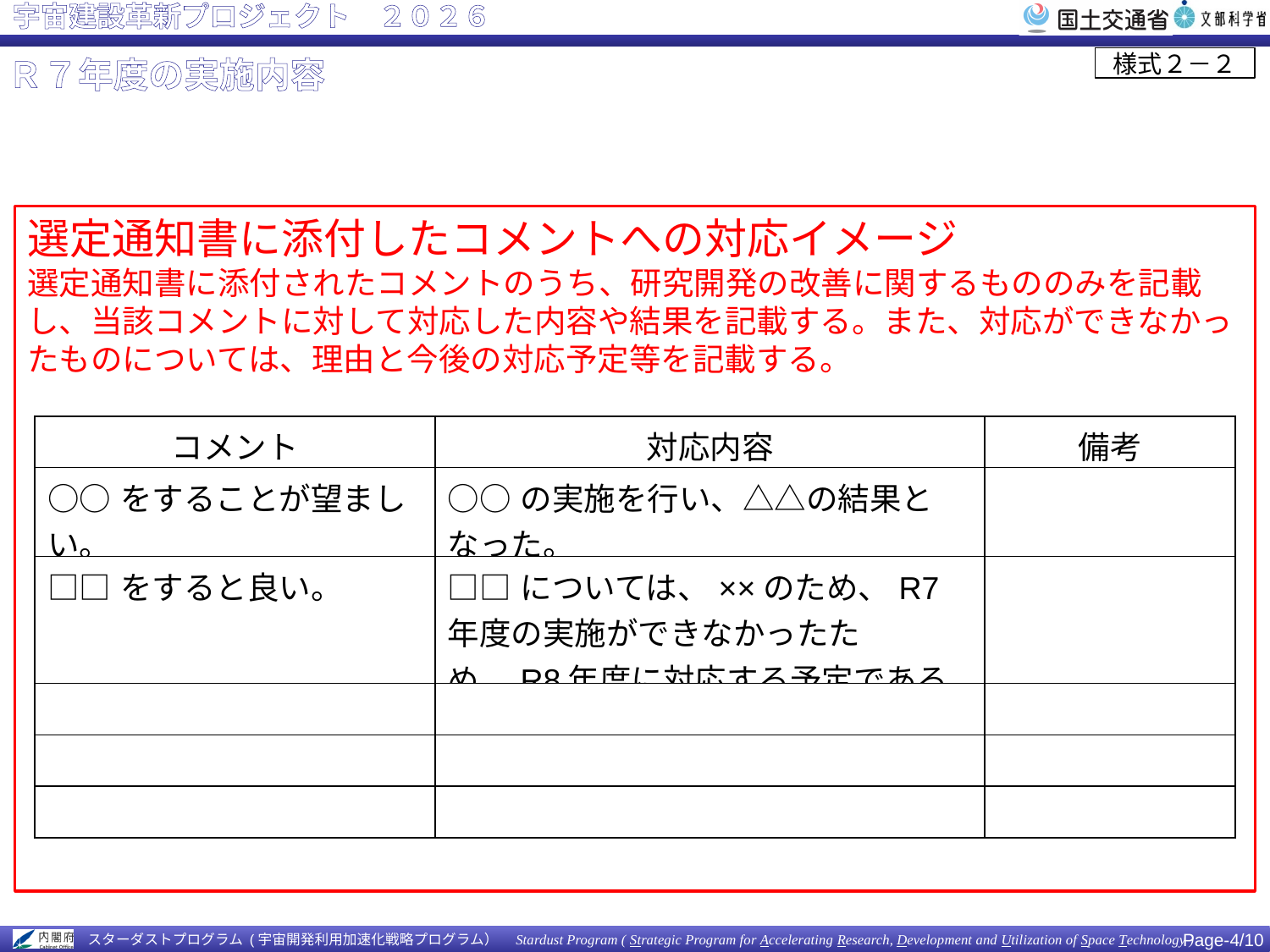

Ｒ７年度の実施内容
選定通知書に添付したコメントへの対応イメージ
選定通知書に添付されたコメントのうち、研究開発の改善に関するもののみを記載し、当該コメントに対して対応した内容や結果を記載する。また、対応ができなかったものについては、理由と今後の対応予定等を記載する。

| コメント | 対応内容 | 備考 |
| --- | --- | --- |
| ○○をすることが望ましい。 | ○○の実施を行い、△△の結果となった。 |  |
| □□をすると良い。 | □□については、××のため、R7年度の実施ができなかったため、R8年度に対応する予定である。 |  |
|  |  |  |
|  |  |  |
|  |  |  |
Page-4/10